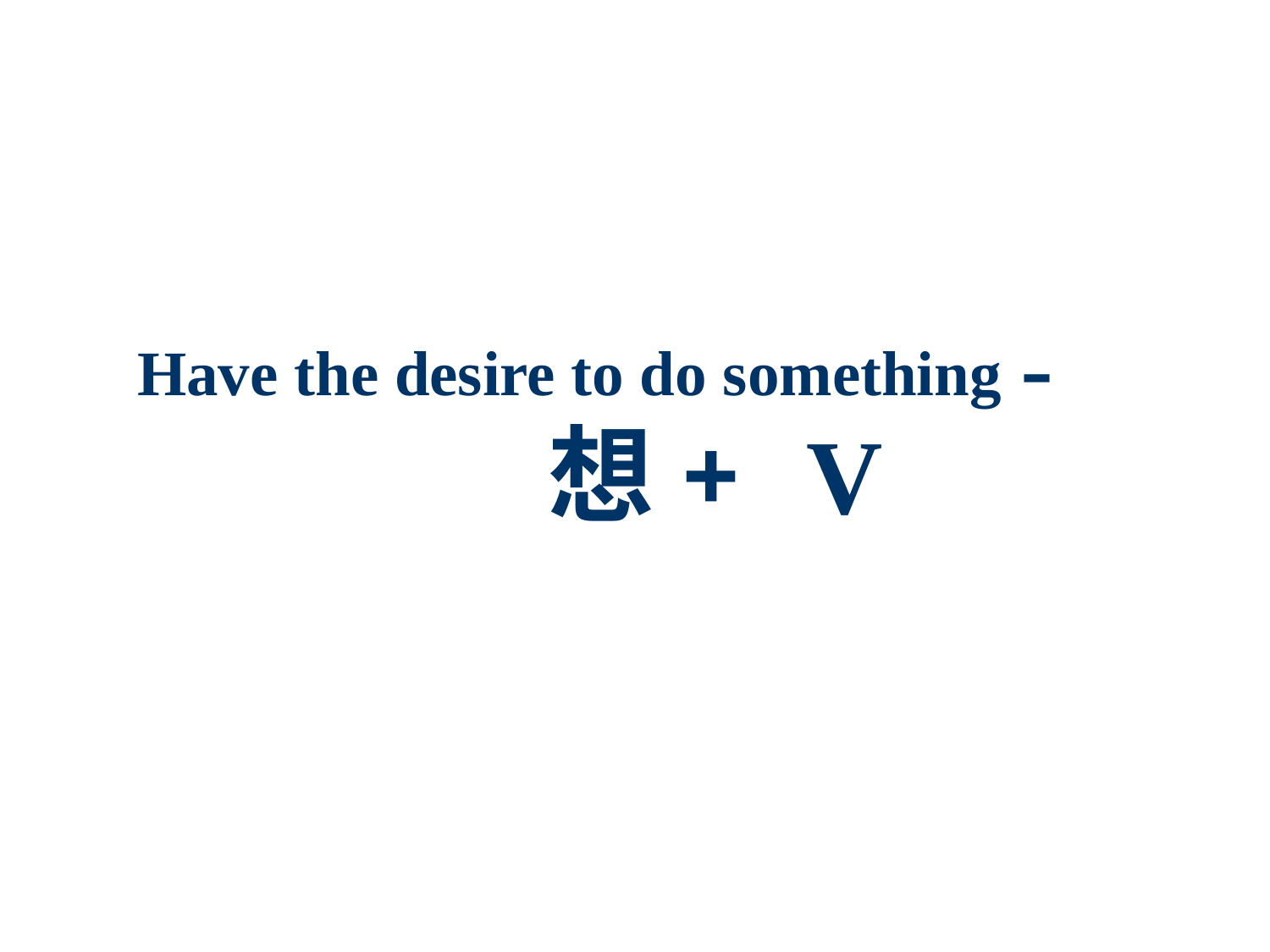

Have the desire to do something –
想+ V